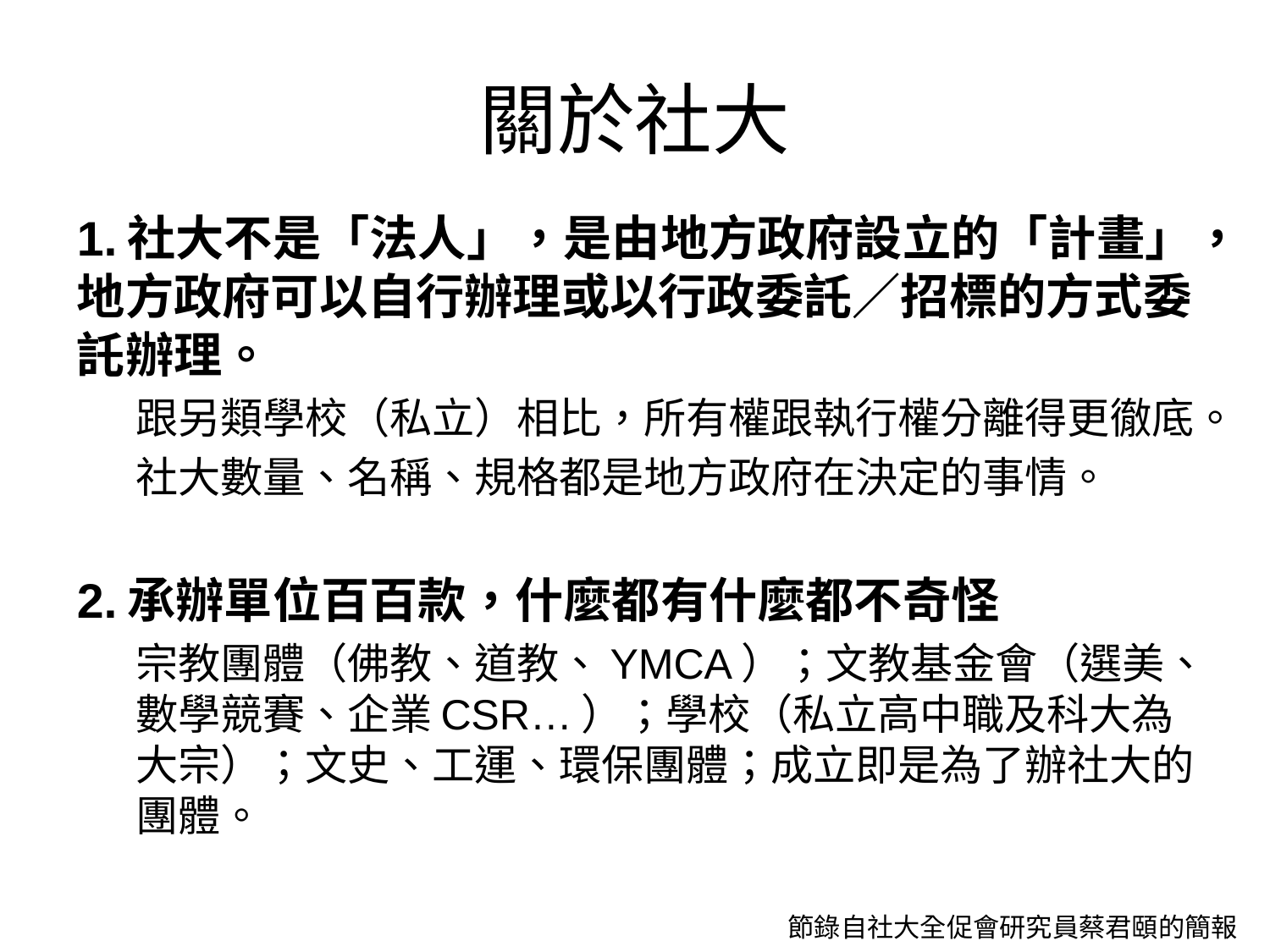

關於社大
1.社大不是「法人」，是由地方政府設立的「計畫」，地方政府可以自行辦理或以行政委託／招標的方式委託辦理。
跟另類學校（私立）相比，所有權跟執行權分離得更徹底。
社大數量、名稱、規格都是地方政府在決定的事情。

2.承辦單位百百款，什麼都有什麼都不奇怪
宗教團體（佛教、道教、YMCA）；文教基金會（選美、數學競賽、企業CSR…）；學校（私立高中職及科大為大宗）；文史、工運、環保團體；成立即是為了辦社大的團體。

節錄自社大全促會研究員蔡君頤的簡報